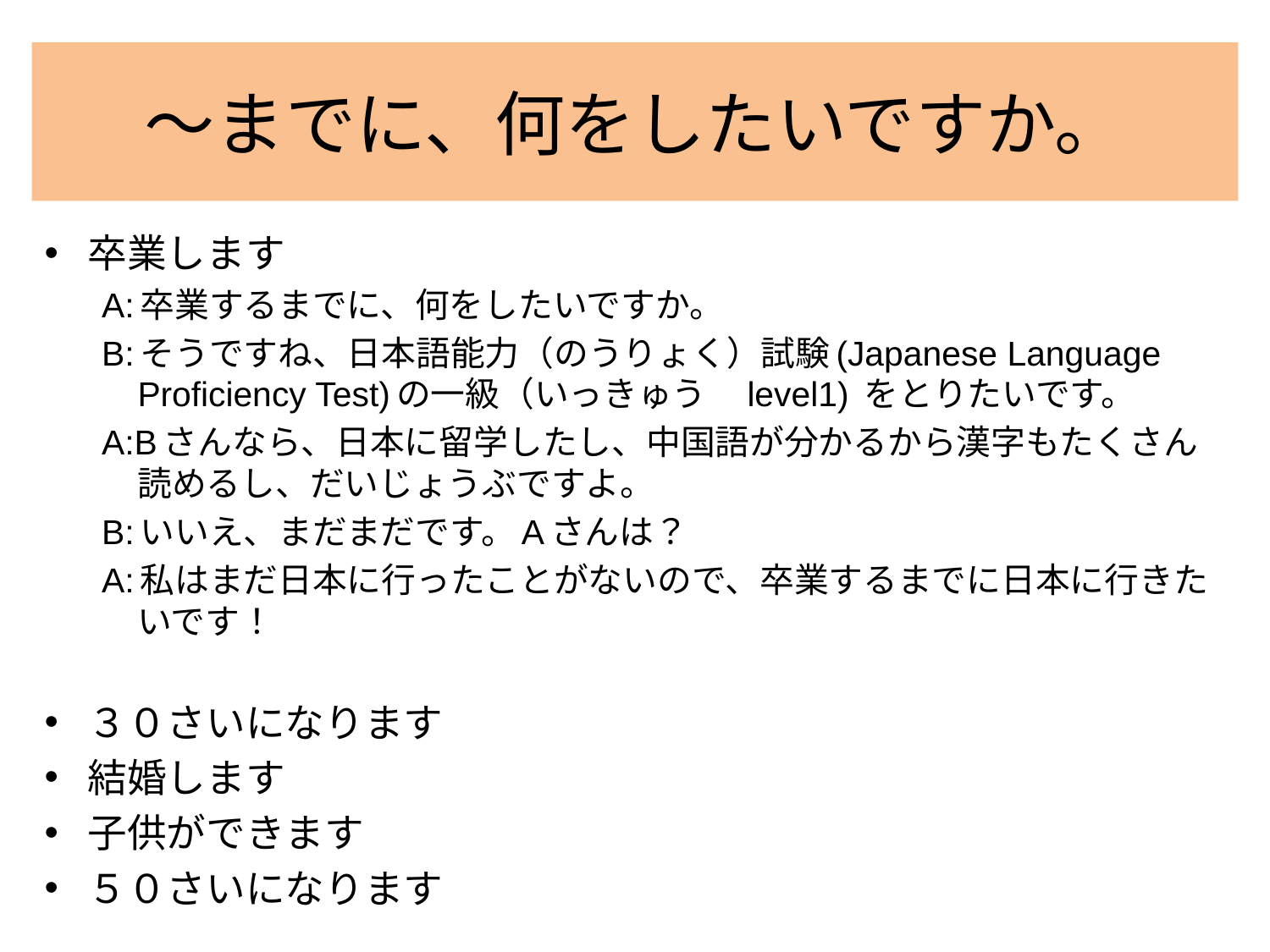

# 〜までに、何をしたいですか。
卒業します
A:卒業するまでに、何をしたいですか。
B:そうですね、日本語能力（のうりょく）試験(Japanese Language Proficiency Test)の一級（いっきゅう　level1) をとりたいです。
A:Bさんなら、日本に留学したし、中国語が分かるから漢字もたくさん読めるし、だいじょうぶですよ。
B:いいえ、まだまだです。Aさんは？
A:私はまだ日本に行ったことがないので、卒業するまでに日本に行きたいです！

３０さいになります
結婚します
子供ができます
５０さいになります